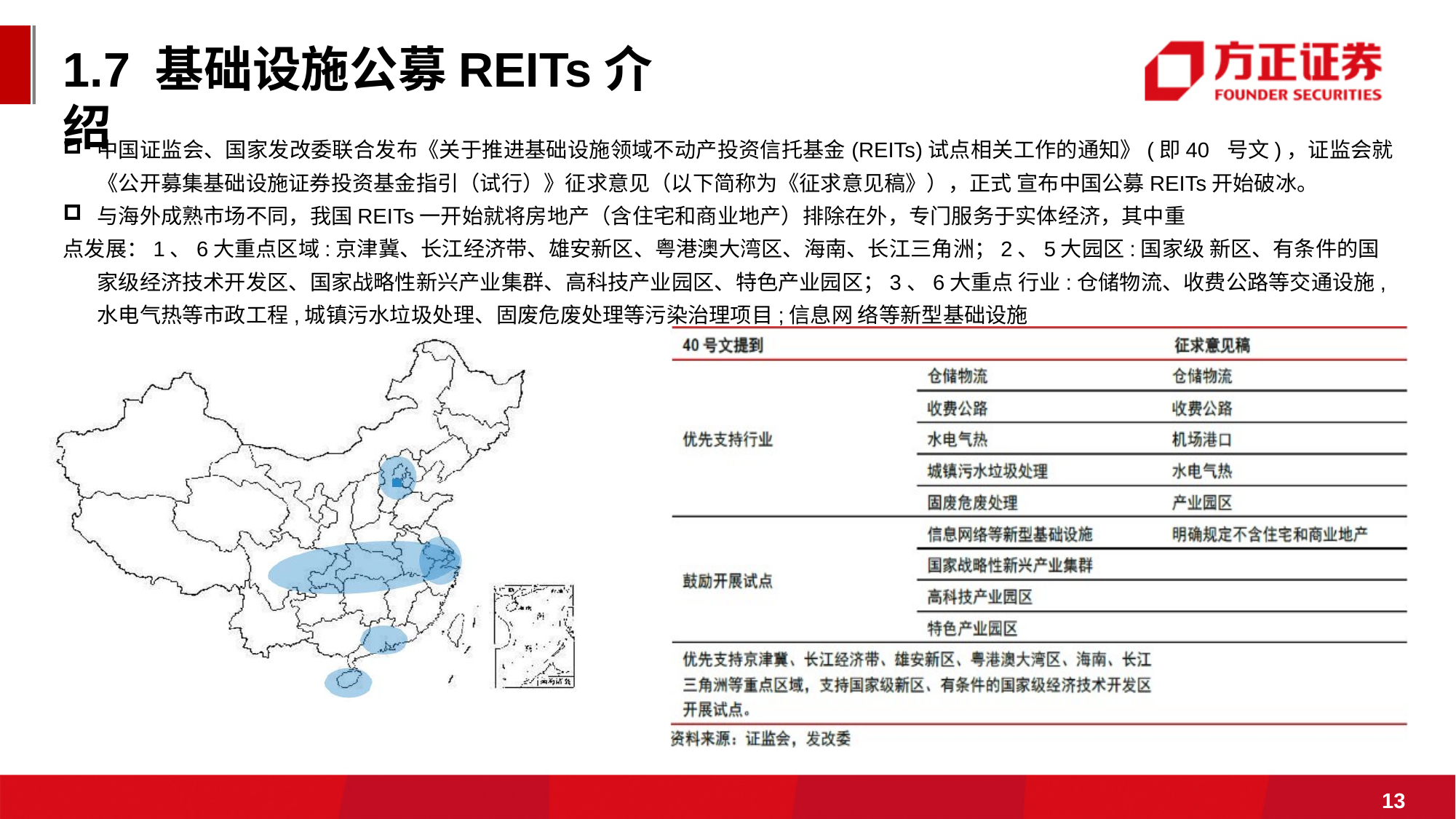

1.7 基础设施公募REITs介绍
中国证监会、国家发改委联合发布《关于推进基础设施领域不动产投资信托基金(REITs)试点相关工作的通知》(即40  号文)，证监会就《公开募集基础设施证券投资基金指引（试行）》征求意见（以下简称为《征求意见稿》），正式 宣布中国公募REITs开始破冰。
与海外成熟市场不同，我国REITs一开始就将房地产（含住宅和商业地产）排除在外，专门服务于实体经济，其中重
点发展：1、6大重点区域:京津冀、长江经济带、雄安新区、粤港澳大湾区、海南、长江三角洲；2、5大园区:国家级 新区、有条件的国家级经济技术开发区、国家战略性新兴产业集群、高科技产业园区、特色产业园区；3、6大重点 行业:仓储物流、收费公路等交通设施,水电气热等市政工程,城镇污水垃圾处理、固废危废处理等污染治理项目;信息网 络等新型基础设施

13